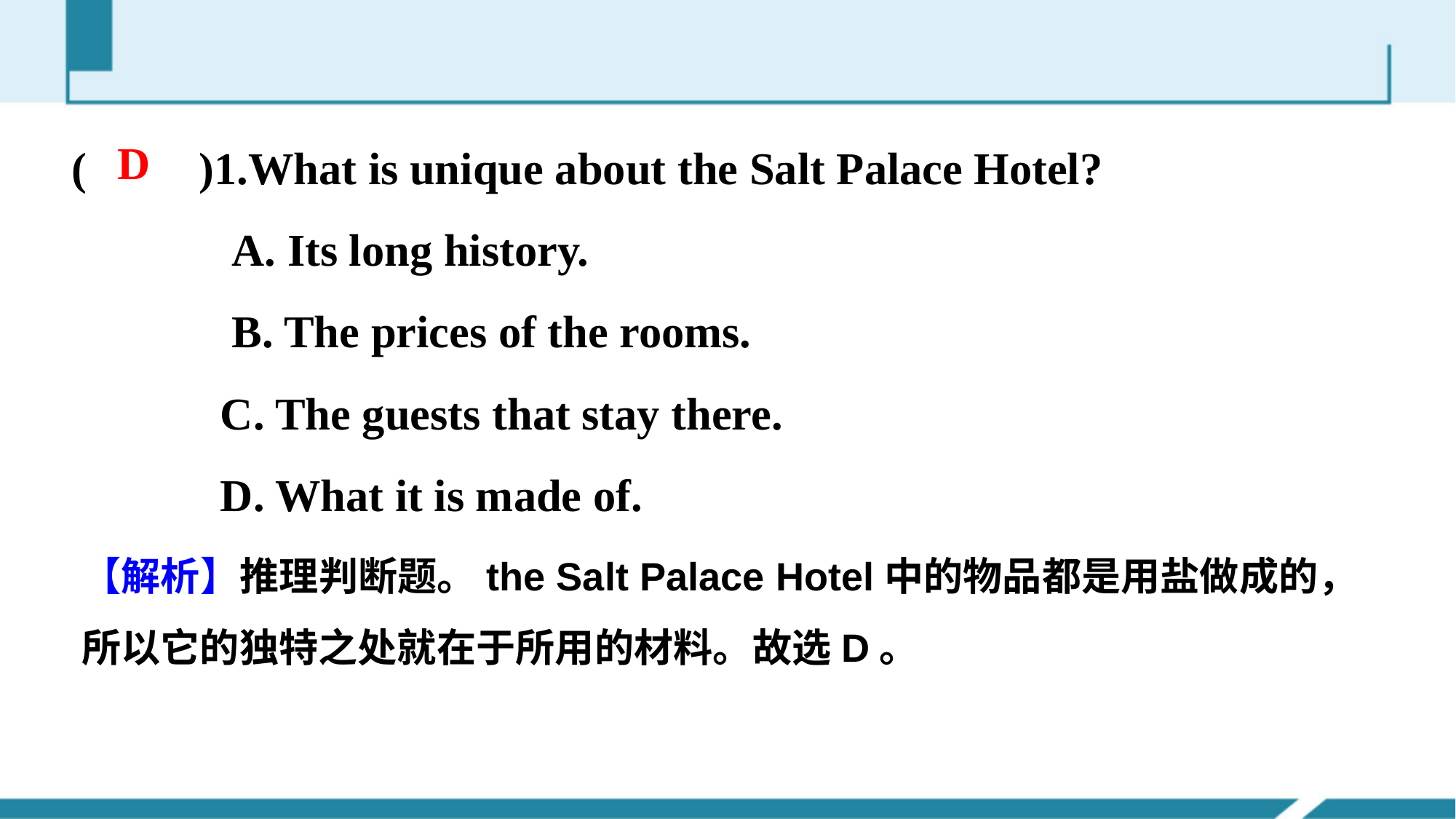

(　　)1.What is unique about the Salt Palace Hotel?
              A. Its long history.
              B. The prices of the rooms.
             C. The guests that stay there.
             D. What it is made of.

D
【解析】推理判断题。the Salt Palace Hotel中的物品都是用盐做成的，所以它的独特之处就在于所用的材料。故选D。